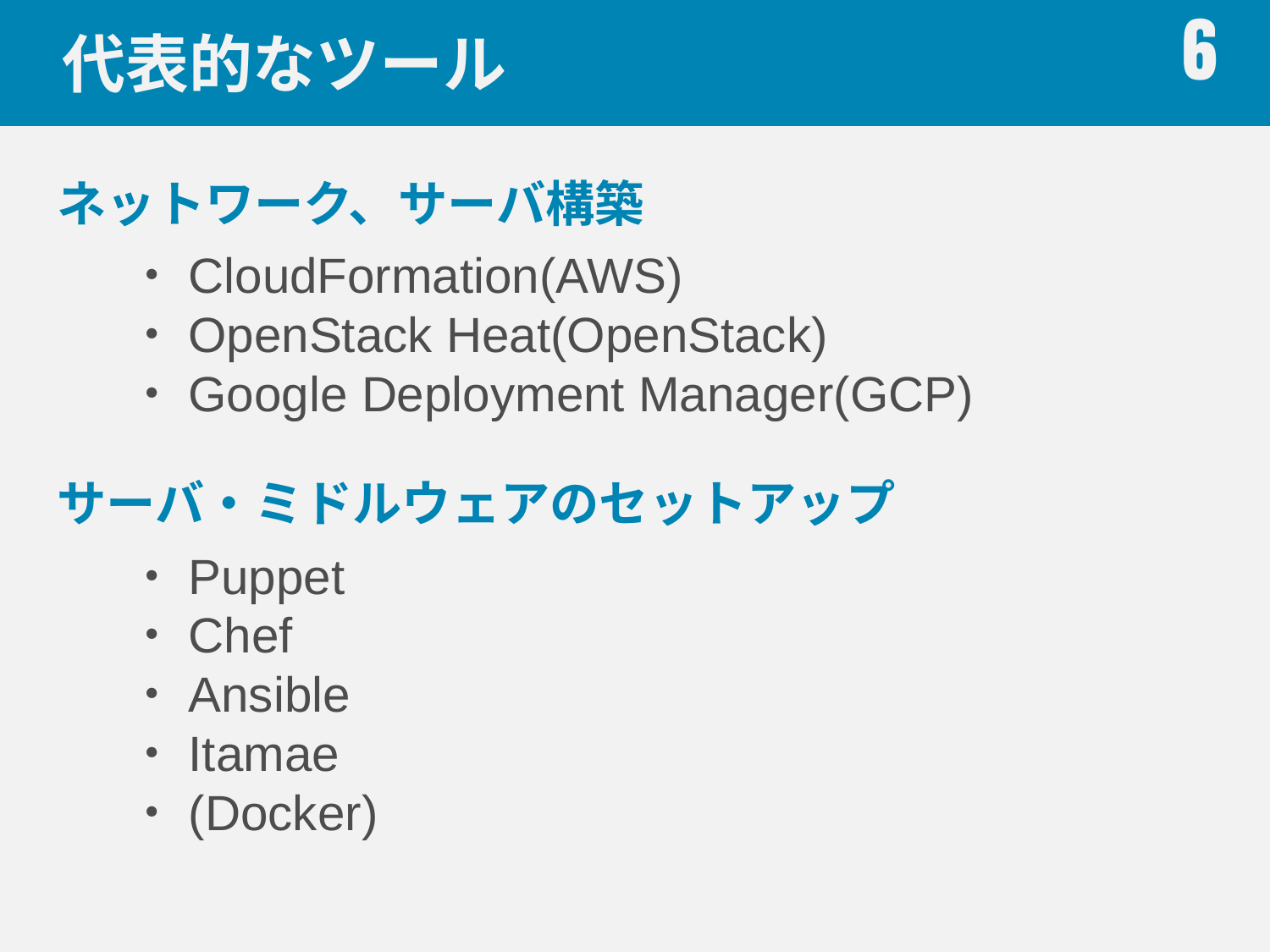

# 代表的なツール
 6
ネットワーク、サーバ構築
・CloudFormation(AWS)
・OpenStack Heat(OpenStack)
・Google Deployment Manager(GCP)
サーバ・ミドルウェアのセットアップ
・Puppet
・Chef
・Ansible
・Itamae
・(Docker)